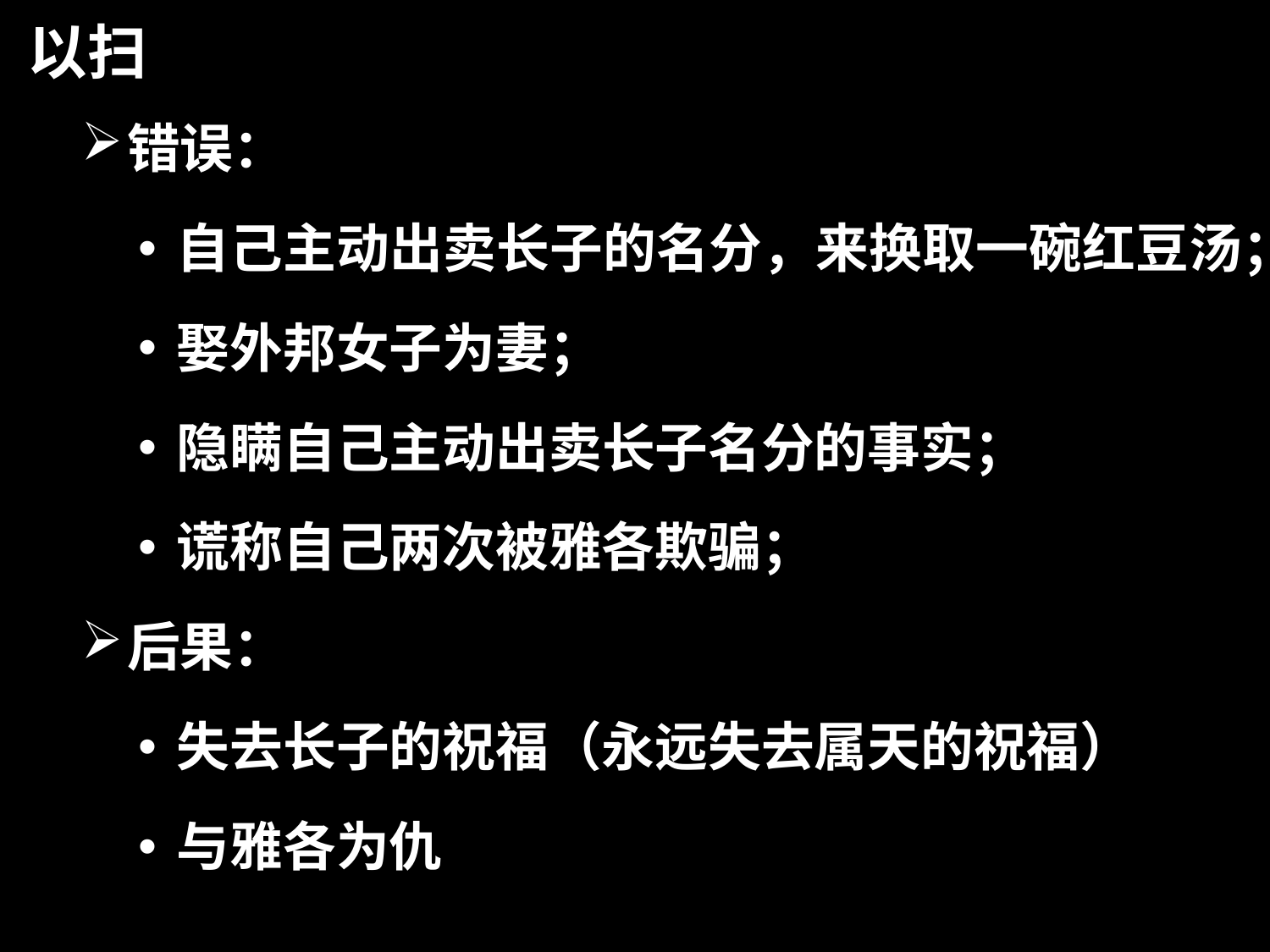

以扫

错误：

自己主动出卖长子的名分，来换取一碗红豆汤；

娶外邦女子为妻；

隐瞒自己主动出卖长子名分的事实；

谎称自己两次被雅各欺骗；

后果：

失去长子的祝福（永远失去属天的祝福）

与雅各为仇